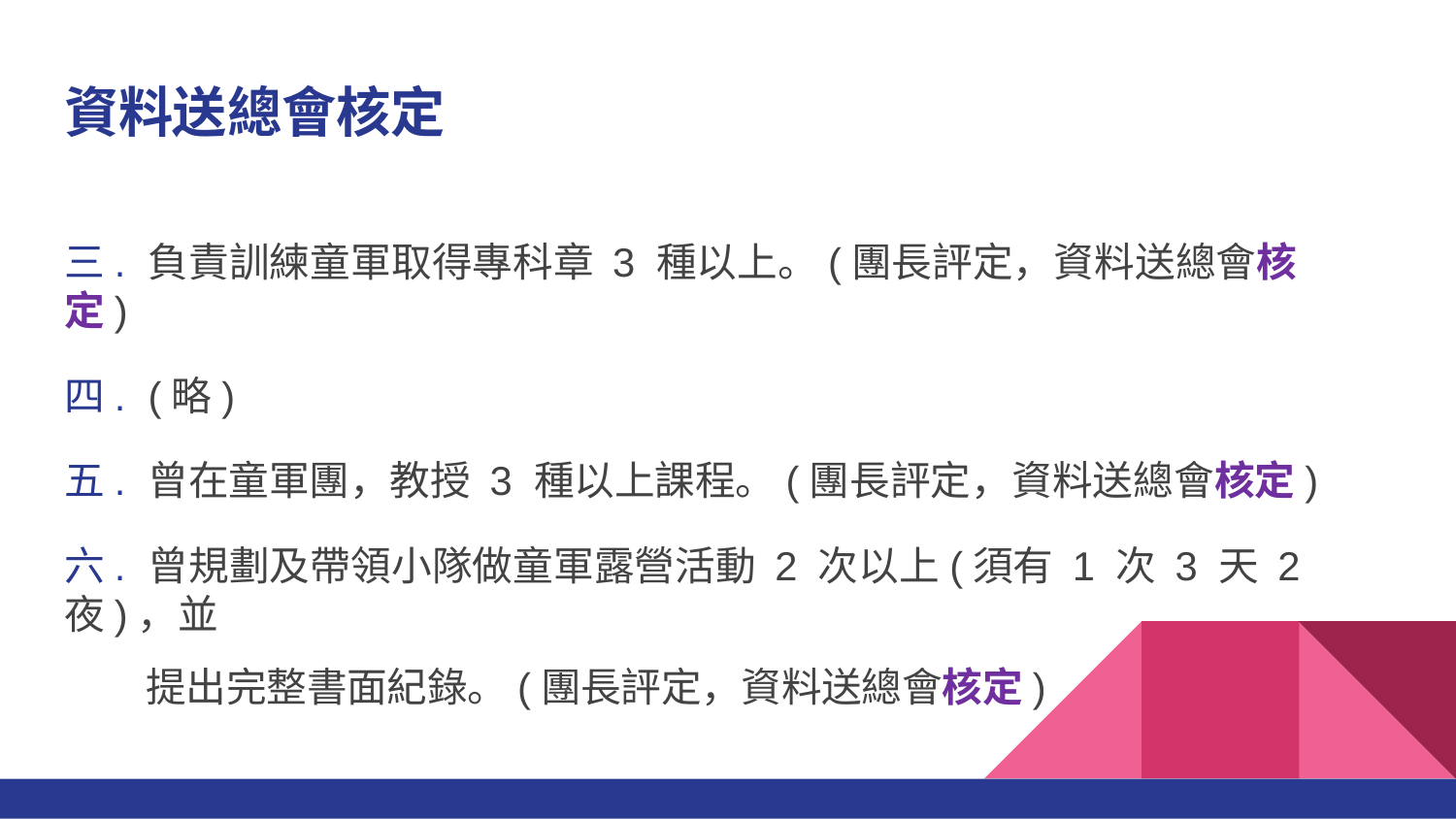

# 資料送總會核定
三.	負責訓練童軍取得專科章 3 種以上。(團長評定，資料送總會核定)
四.	(略)
五.	曾在童軍團，教授 3 種以上課程。(團長評定，資料送總會核定)
六.	曾規劃及帶領小隊做童軍露營活動 2 次以上(須有 1 次 3 天 2 夜)，並
提出完整書面紀錄。(團長評定，資料送總會核定)